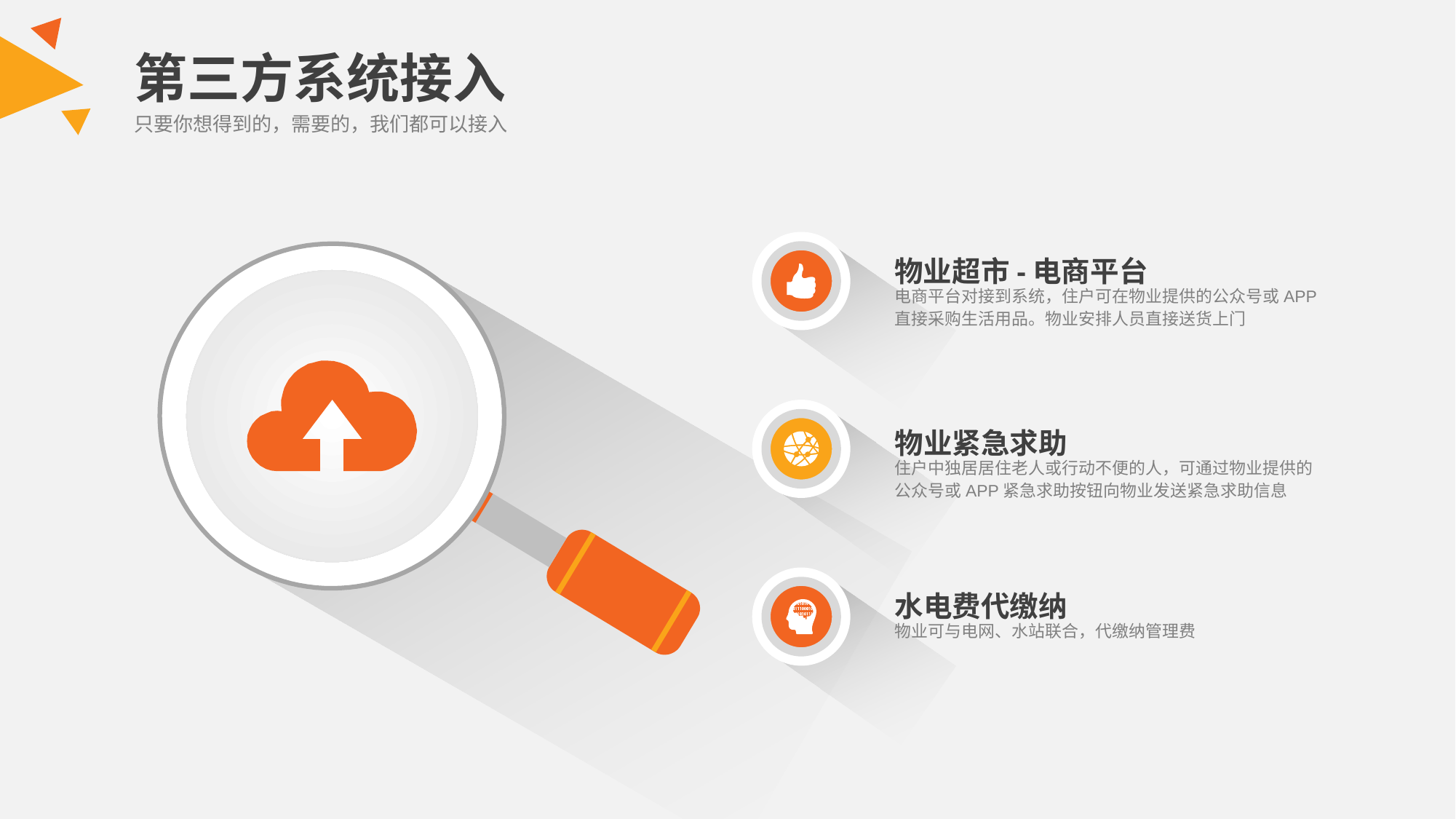

第三方系统接入
只要你想得到的，需要的，我们都可以接入

物业超市-电商平台
电商平台对接到系统，住户可在物业提供的公众号或APP直接采购生活用品。物业安排人员直接送货上门

物业紧急求助
住户中独居居住老人或行动不便的人，可通过物业提供的公众号或APP紧急求助按钮向物业发送紧急求助信息

水电费代缴纳
物业可与电网、水站联合，代缴纳管理费